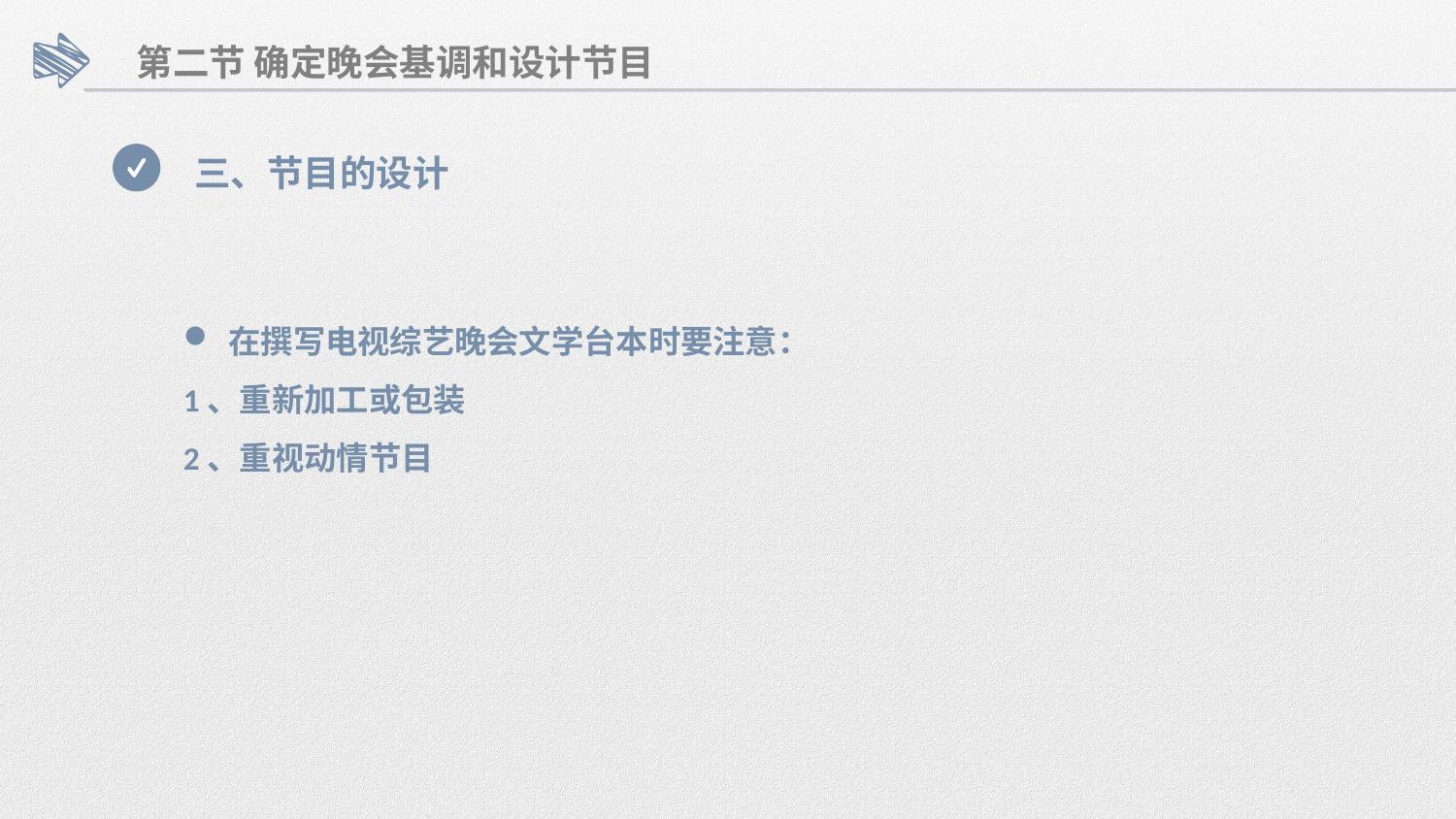

第二节 确定晚会基调和设计节目
三、节目的设计

在撰写电视综艺晚会文学台本时要注意：
1、重新加工或包装
2、重视动情节目